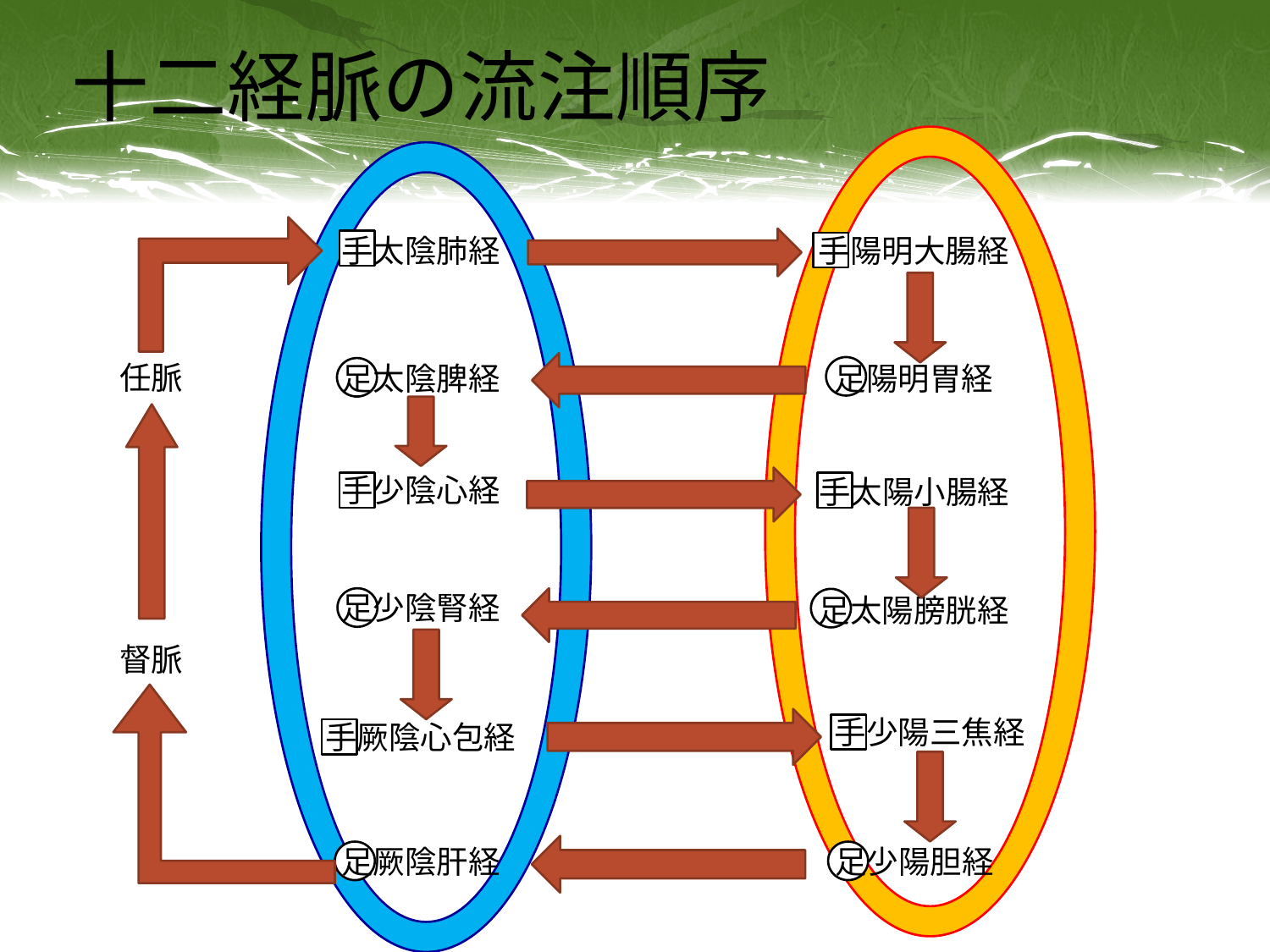

# 十二経脈の流注順序

手陽明大腸経
手太陰肺経

任脈

足太陰脾経
足陽明胃経

手少陰心経
手太陽小腸経

足少陰腎経
足太陽膀胱経

督脈

手少陽三焦経

手厥陰心包経

足厥陰肝経

足少陽胆経